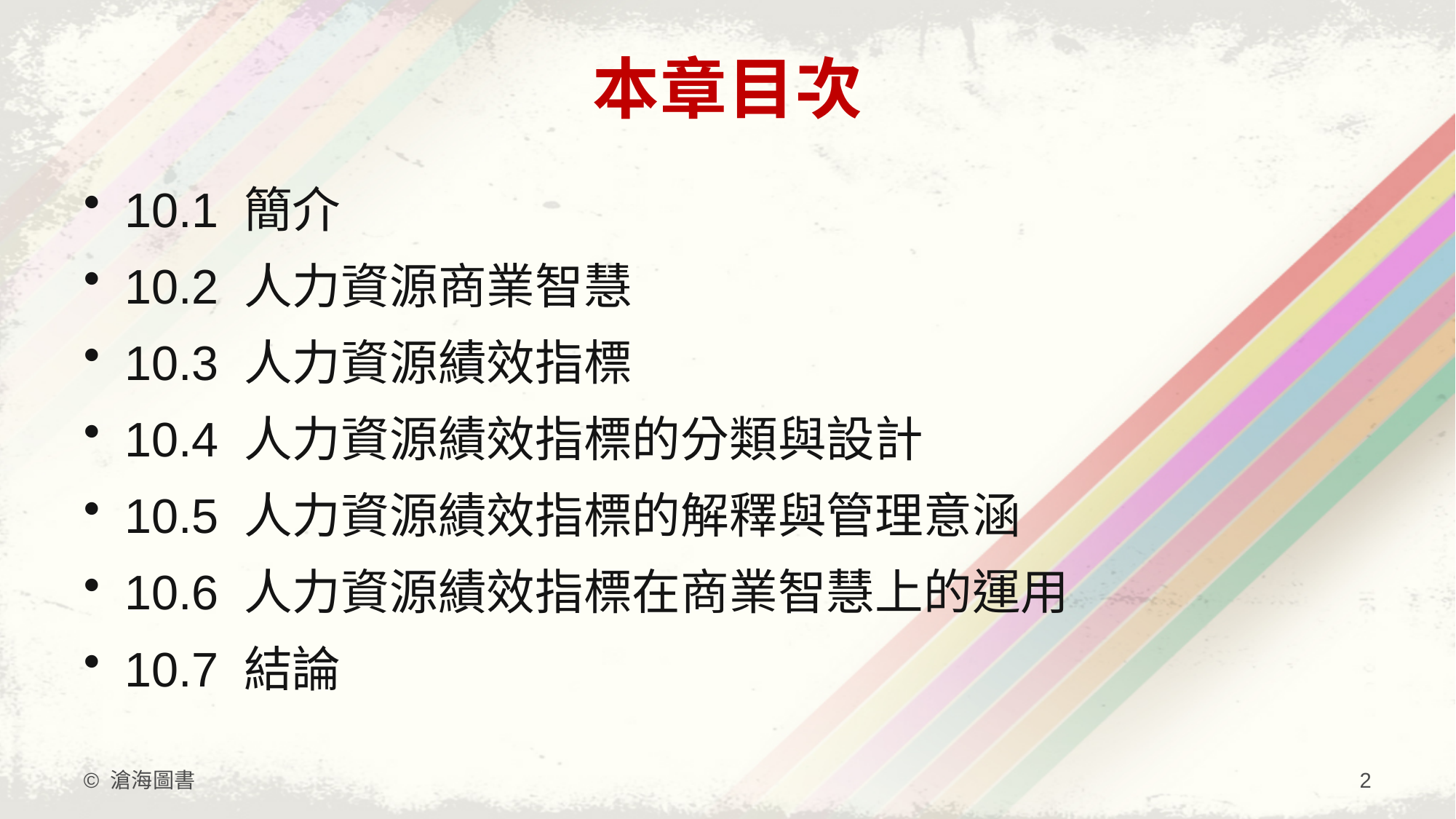

# 本章目次
10.1 簡介
10.2 人力資源商業智慧
10.3 人力資源績效指標
10.4 人力資源績效指標的分類與設計
10.5 人力資源績效指標的解釋與管理意涵
10.6 人力資源績效指標在商業智慧上的運用
10.7 結論
© 滄海圖書
2